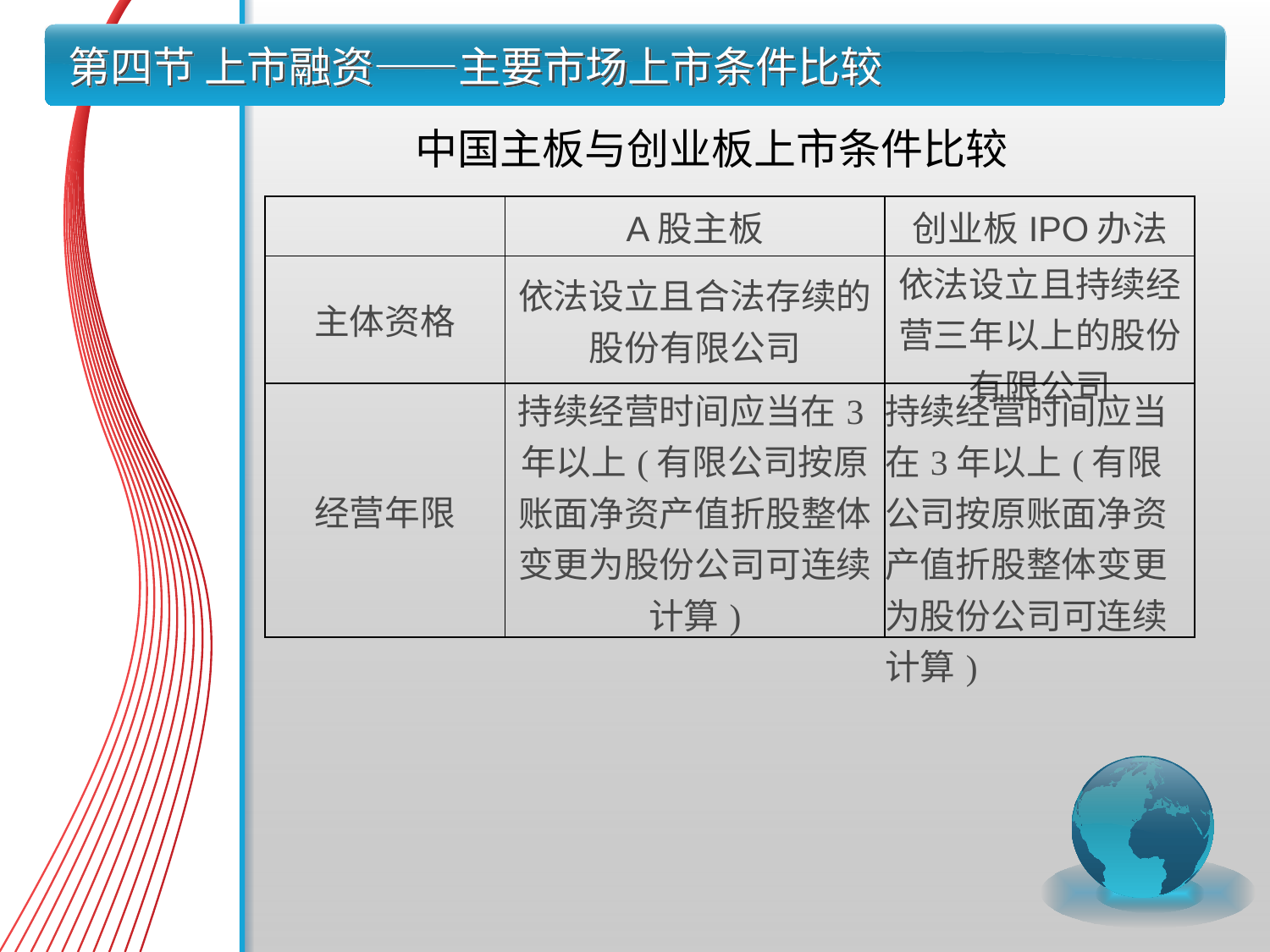

# 第四节 上市融资——主要市场上市条件比较
 中国主板与创业板上市条件比较
|  | A股主板 | 创业板IPO办法 |
| --- | --- | --- |
| 主体资格 | 依法设立且合法存续的股份有限公司 | 依法设立且持续经营三年以上的股份有限公司 |
| 经营年限 | 持续经营时间应当在3年以上(有限公司按原账面净资产值折股整体变更为股份公司可连续计算) | 持续经营时间应当在3年以上(有限公司按原账面净资产值折股整体变更为股份公司可连续计算) |